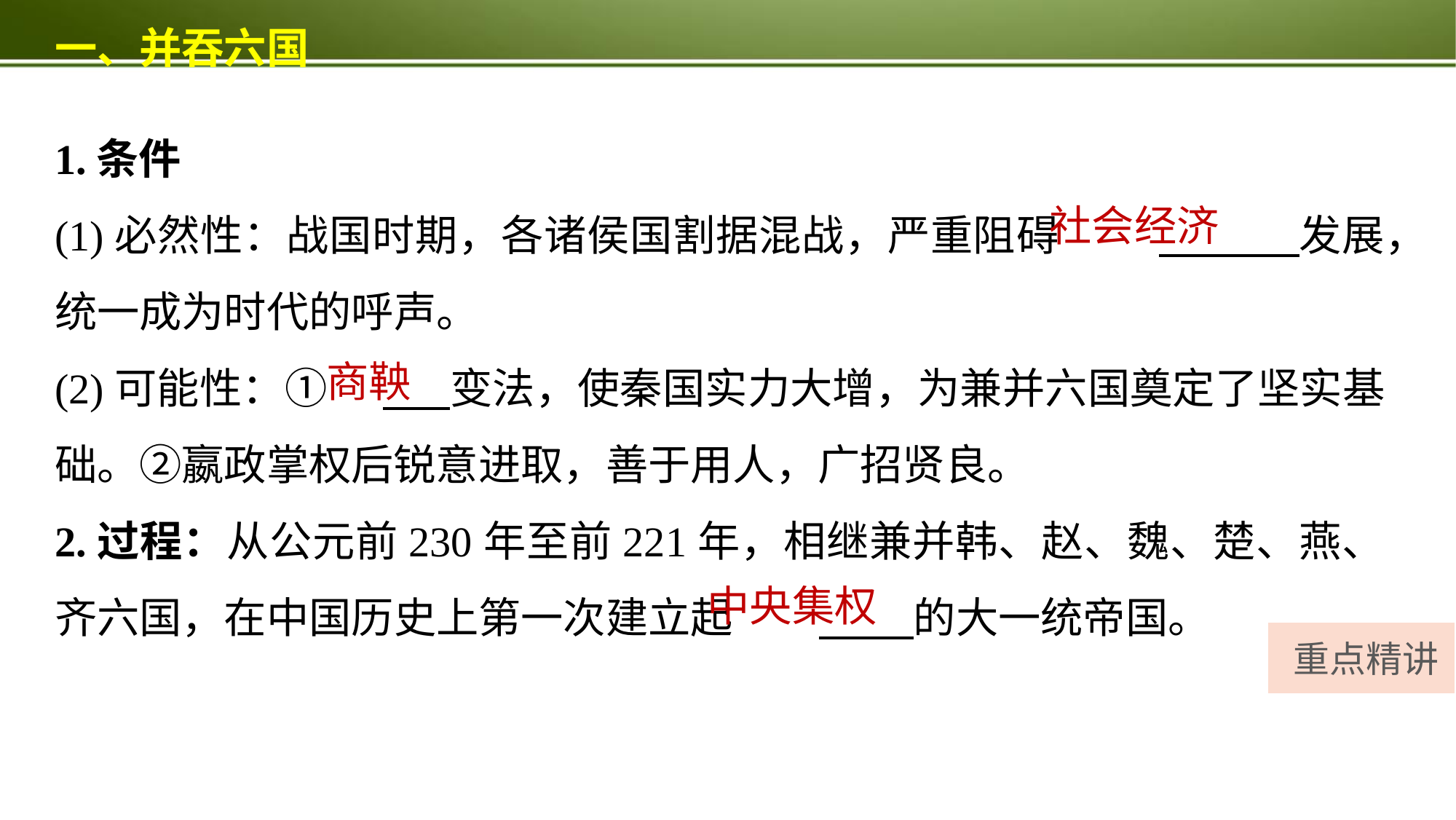

一、并吞六国

1.条件
(1)必然性：战国时期，各诸侯国割据混战，严重阻碍	              发展，
统一成为时代的呼声。
(2)可能性：①	       变法，使秦国实力大增，为兼并六国奠定了坚实基础。②嬴政掌权后锐意进取，善于用人，广招贤良。
2.过程：从公元前230年至前221年，相继兼并韩、赵、魏、楚、燕、齐六国，在中国历史上第一次建立起	          的大一统帝国。
社会经济
商鞅
中央集权
|  |
| --- |
重点精讲